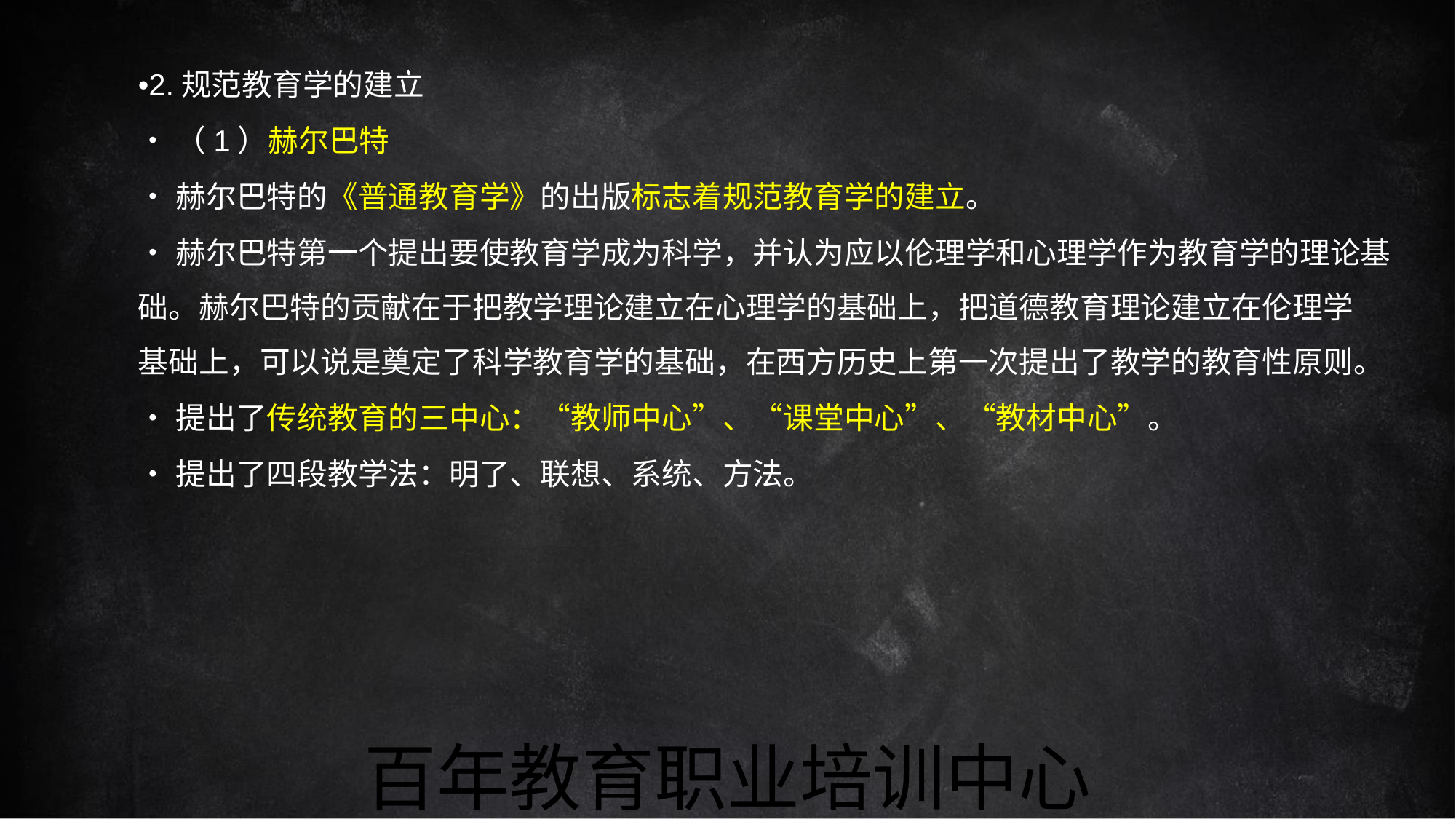

•2.规范教育学的建立
•（1）赫尔巴特
•赫尔巴特的《普通教育学》的出版标志着规范教育学的建立。
•赫尔巴特第一个提出要使教育学成为科学，并认为应以伦理学和心理学作为教育学的理论基
础。赫尔巴特的贡献在于把教学理论建立在心理学的基础上，把道德教育理论建立在伦理学
基础上，可以说是奠定了科学教育学的基础，在西方历史上第一次提出了教学的教育性原则。
•提出了传统教育的三中心：“教师中心”、“课堂中心”、“教材中心”。
•提出了四段教学法：明了、联想、系统、方法。
百年教育职业培训中心